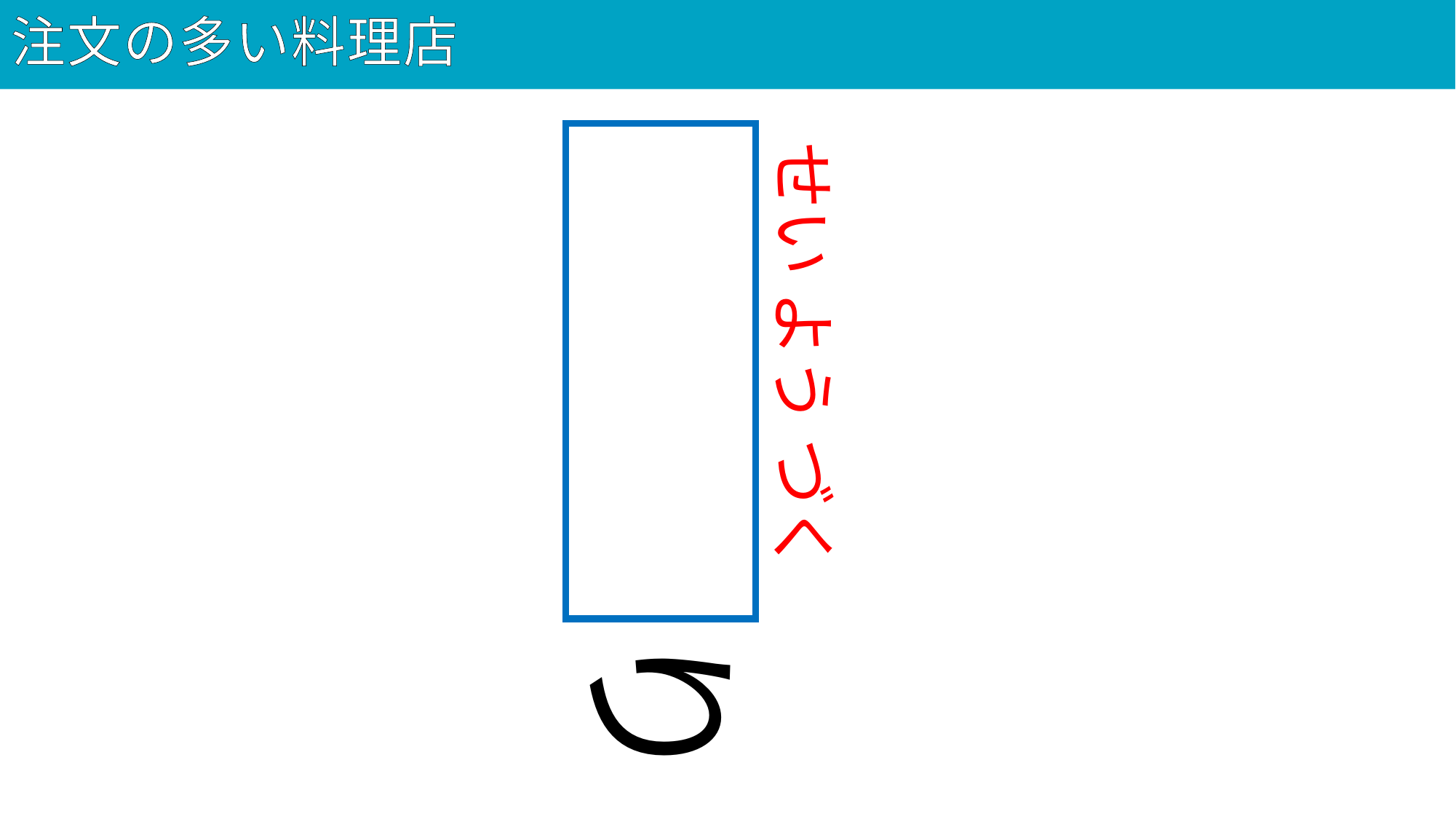

# 注文の多い料理店
99
西洋造り

せい よう づく